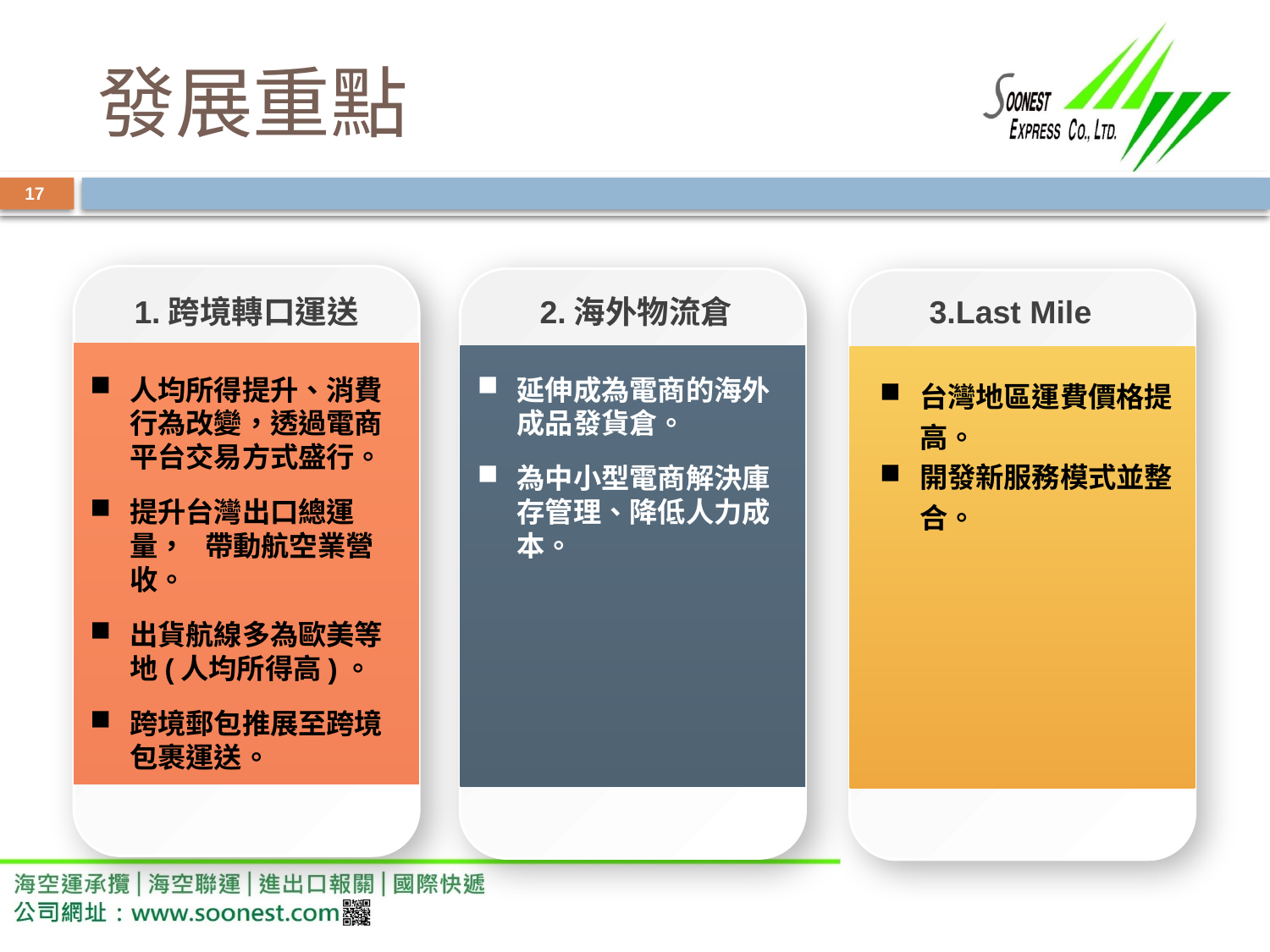

# 發展重點
17

1.跨境轉口運送
2.海外物流倉
3.Last Mile
人均所得提升、消費行為改變，透過電商平台交易方式盛行。
提升台灣出口總運量，   帶動航空業營收。
出貨航線多為歐美等地(人均所得高)。
跨境郵包推展至跨境包裹運送。
延伸成為電商的海外成品發貨倉。
為中小型電商解決庫存管理、降低人力成本。
台灣地區運費價格提高。
開發新服務模式並整合。